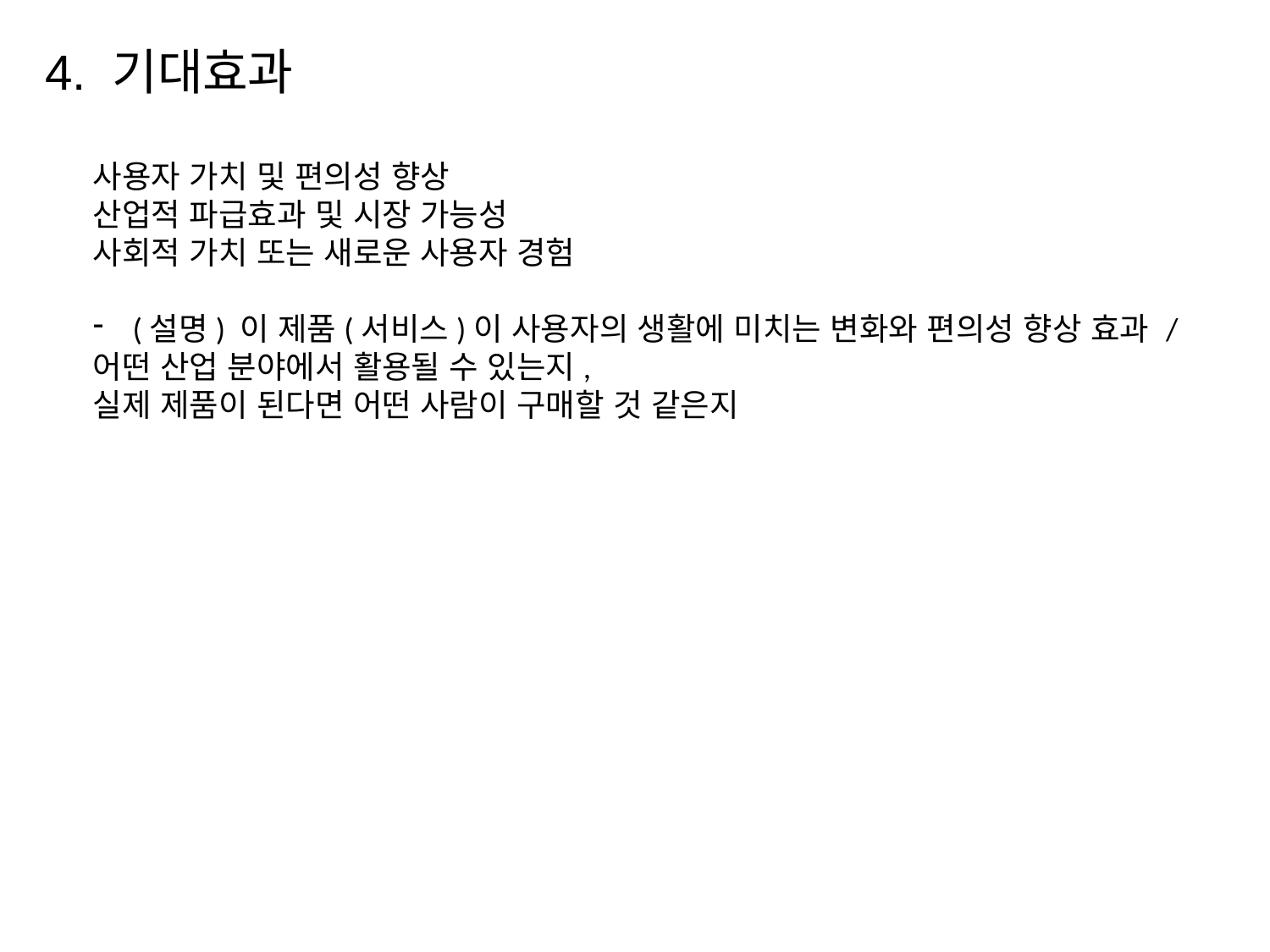

# 4. 기대효과
사용자 가치 및 편의성 향상
산업적 파급효과 및 시장 가능성
사회적 가치 또는 새로운 사용자 경험

(설명) 이 제품(서비스)이 사용자의 생활에 미치는 변화와 편의성 향상 효과 /
어떤 산업 분야에서 활용될 수 있는지,
실제 제품이 된다면 어떤 사람이 구매할 것 같은지